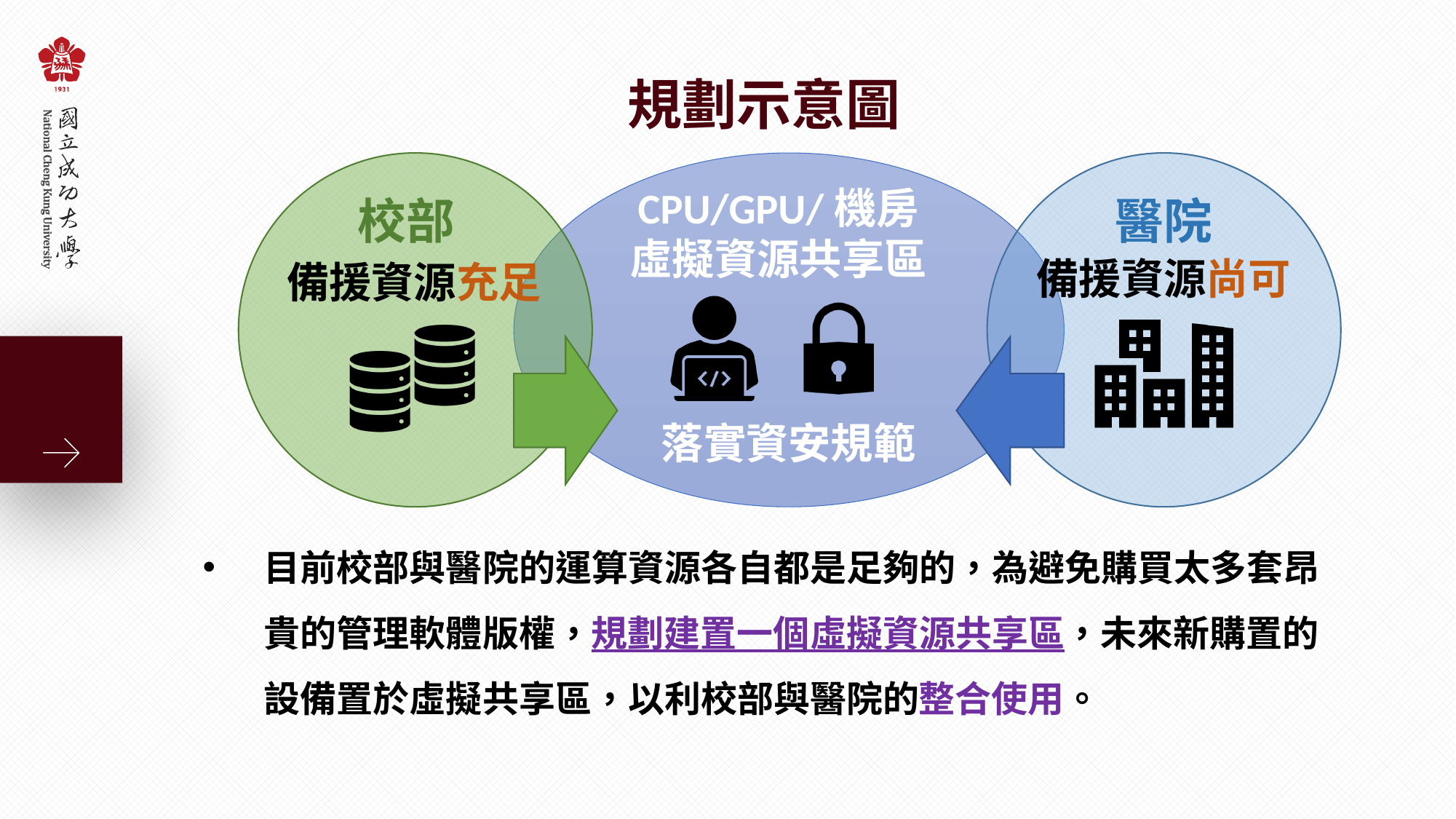

規劃示意圖

CPU/GPU/機房
虛擬資源共享區
醫院
校部
備援資源尚可
備援資源充足

落實資安規範
目前校部與醫院的運算資源各自都是足夠的，為避免購買太多套昂貴的管理軟體版權，規劃建置一個虛擬資源共享區，未來新購置的設備置於虛擬共享區，以利校部與醫院的整合使用。